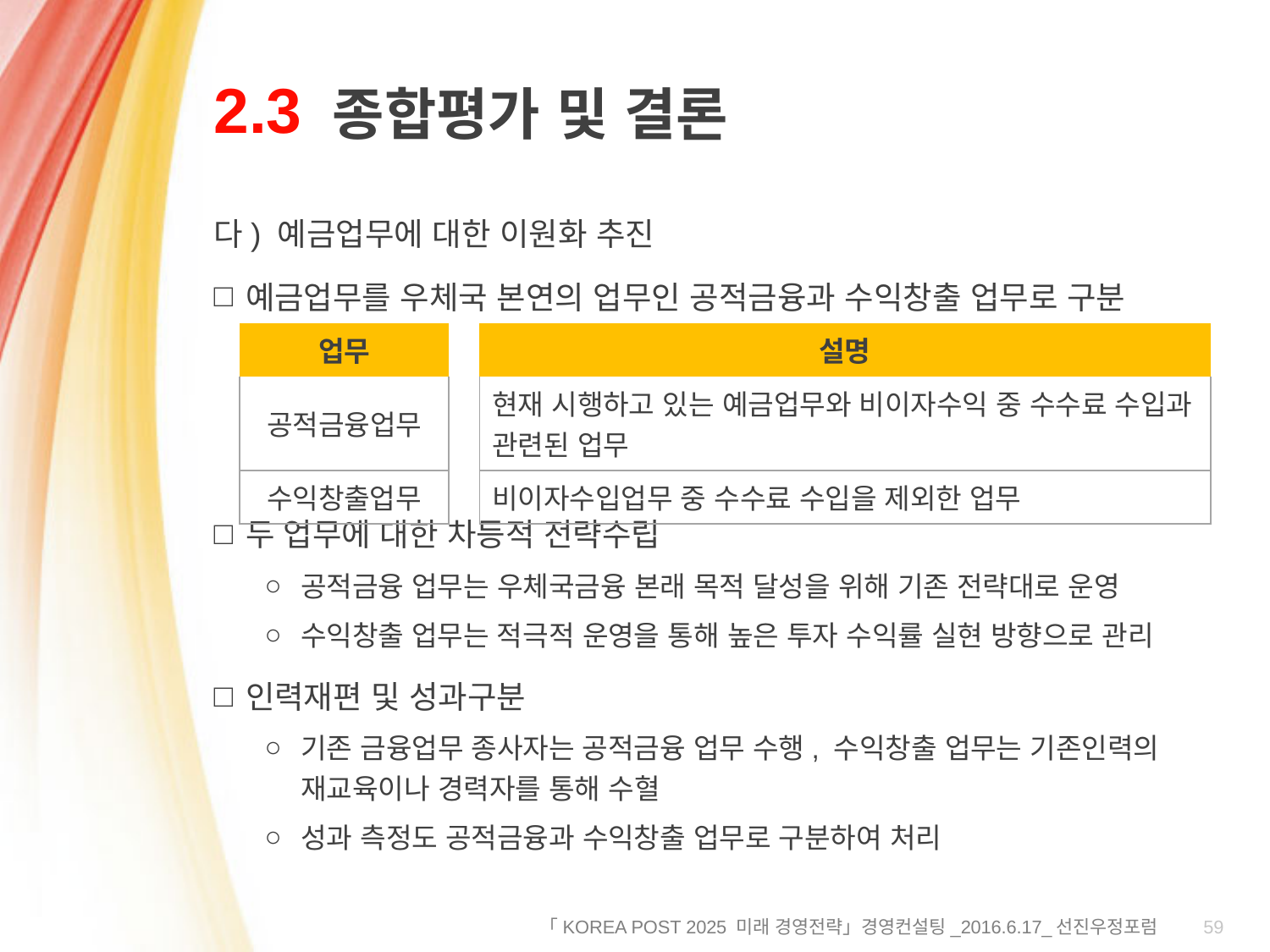

# 2.3
종합평가 및 결론
다) 예금업무에 대한 이원화 추진
예금업무를 우체국 본연의 업무인 공적금융과 수익창출 업무로 구분

두 업무에 대한 차등적 전략수립
공적금융 업무는 우체국금융 본래 목적 달성을 위해 기존 전략대로 운영
수익창출 업무는 적극적 운영을 통해 높은 투자 수익률 실현 방향으로 관리
인력재편 및 성과구분
기존 금융업무 종사자는 공적금융 업무 수행, 수익창출 업무는 기존인력의 재교육이나 경력자를 통해 수혈
성과 측정도 공적금융과 수익창출 업무로 구분하여 처리

| 업무 |  | 설명 |
| --- | --- | --- |
| 공적금융업무 |  | 현재 시행하고 있는 예금업무와 비이자수익 중 수수료 수입과 관련된 업무 |
| 수익창출업무 |  | 비이자수입업무 중 수수료 수입을 제외한 업무 |
59